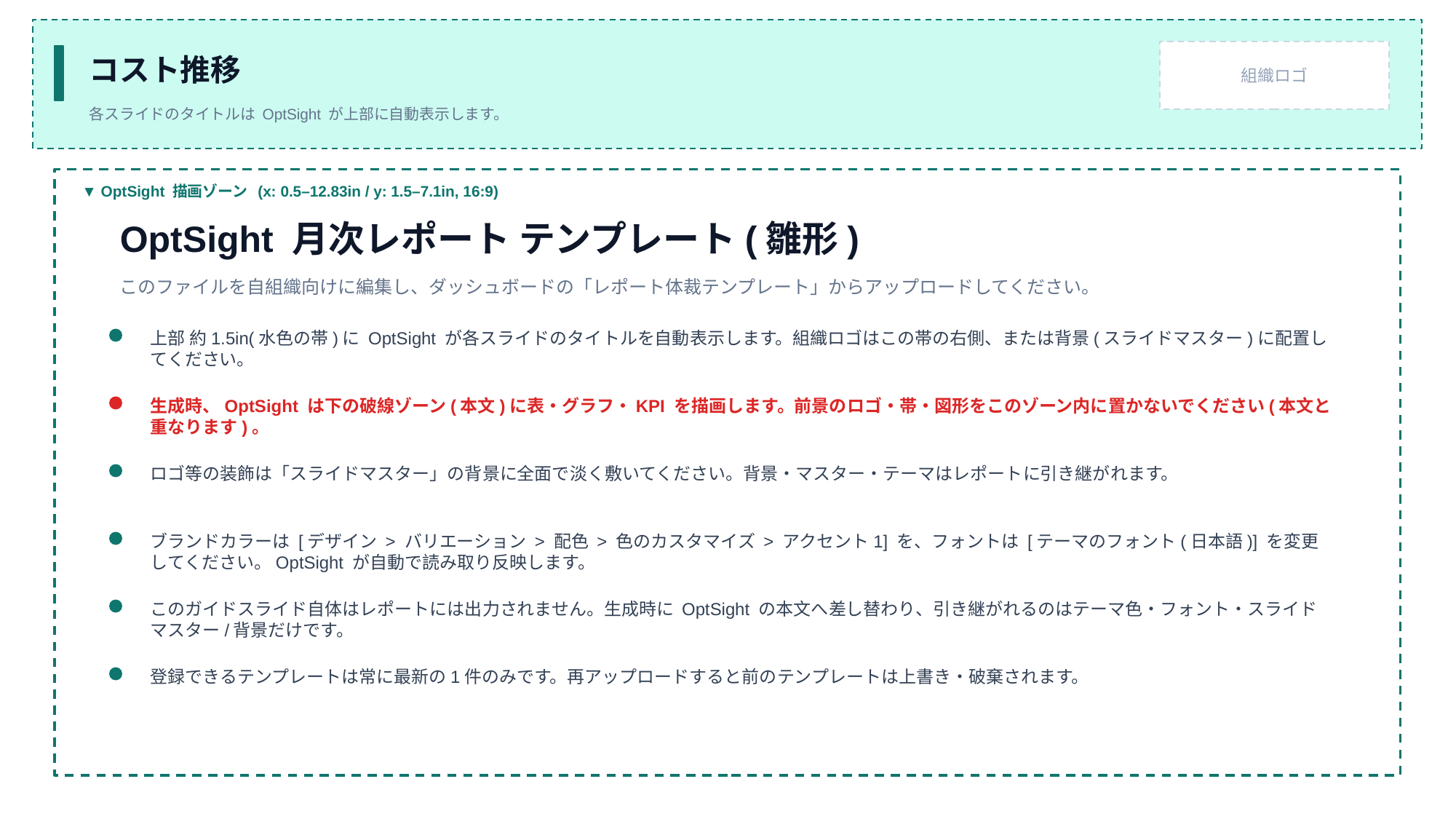

コスト推移

組織ロゴ

各スライドのタイトルは OptSight が上部に自動表示します。

▼ OptSight 描画ゾーン  (x: 0.5–12.83in / y: 1.5–7.1in, 16:9)
OptSight 月次レポート テンプレート(雛形)
このファイルを自組織向けに編集し、ダッシュボードの「レポート体裁テンプレート」からアップロードしてください。
上部 約1.5in(水色の帯)に OptSight が各スライドのタイトルを自動表示します。組織ロゴはこの帯の右側、または背景(スライドマスター)に配置してください。

生成時、OptSight は下の破線ゾーン(本文)に表・グラフ・KPI を描画します。前景のロゴ・帯・図形をこのゾーン内に置かないでください(本文と重なります)。

ロゴ等の装飾は「スライドマスター」の背景に全面で淡く敷いてください。背景・マスター・テーマはレポートに引き継がれます。

ブランドカラーは [デザイン > バリエーション > 配色 > 色のカスタマイズ > アクセント1] を、フォントは [テーマのフォント(日本語)] を変更してください。OptSight が自動で読み取り反映します。

このガイドスライド自体はレポートには出力されません。生成時に OptSight の本文へ差し替わり、引き継がれるのはテーマ色・フォント・スライドマスター/背景だけです。

登録できるテンプレートは常に最新の1件のみです。再アップロードすると前のテンプレートは上書き・破棄されます。